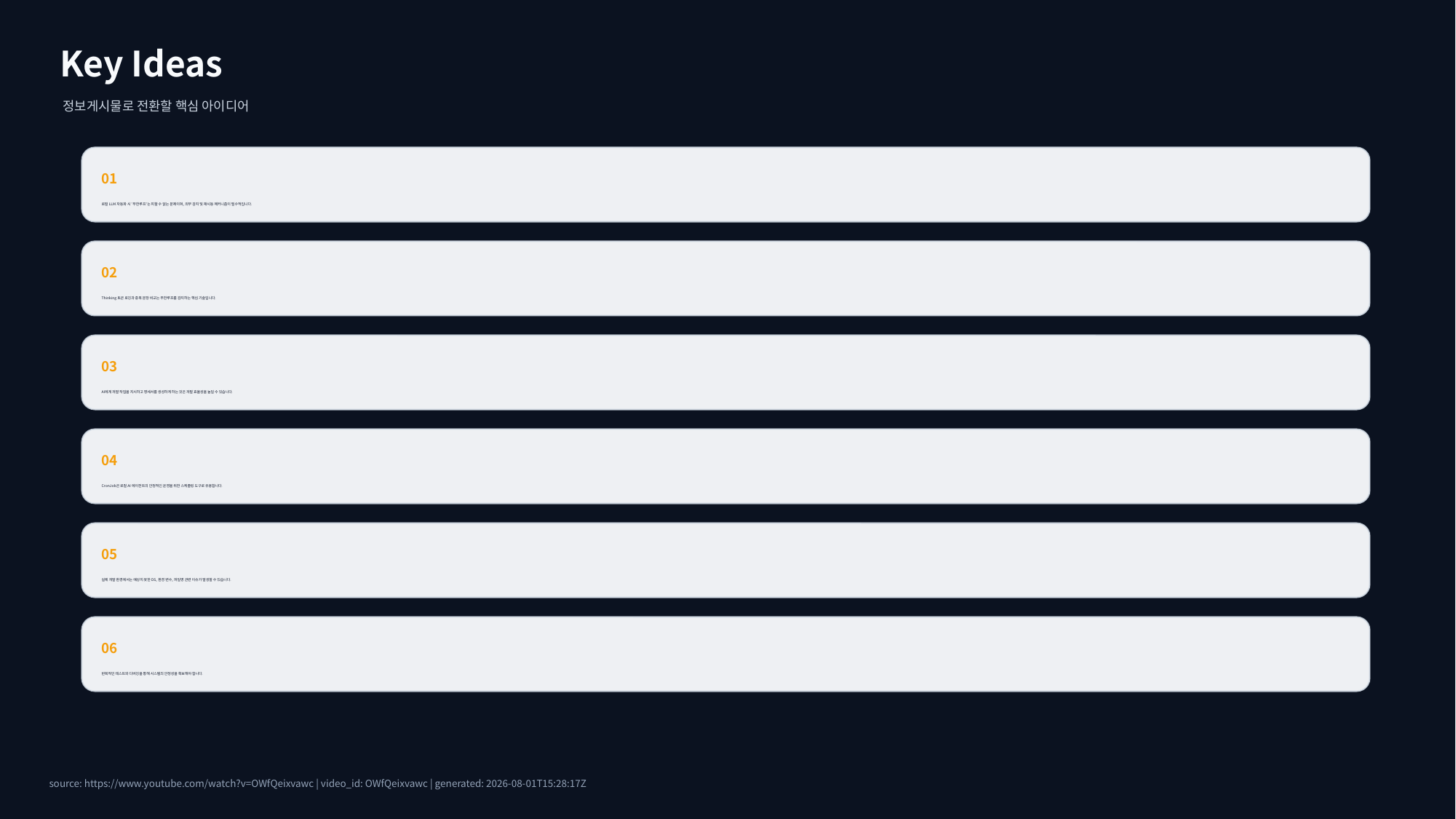

Key Ideas
정보게시물로 전환할 핵심 아이디어

01
로컬 LLM 자동화 시 '무한루프'는 피할 수 없는 문제이며, 외부 감지 및 재시동 메커니즘이 필수적입니다.

02
Thinking 토큰 로깅과 중복 문장 비교는 무한루프를 감지하는 핵심 기술입니다.

03
AI에게 개발 작업을 지시하고 명세서를 생성하게 하는 것은 개발 효율성을 높일 수 있습니다.

04
CronJob은 로컬 AI 에이전트의 안정적인 운영을 위한 스케줄링 도구로 유용합니다.

05
실제 개발 환경에서는 예상치 못한 OS, 환경 변수, 파일명 관련 이슈가 발생할 수 있습니다.

06
반복적인 테스트와 디버깅을 통해 시스템의 안정성을 확보해야 합니다.
source: https://www.youtube.com/watch?v=OWfQeixvawc | video_id: OWfQeixvawc | generated: 2026-08-01T15:28:17Z